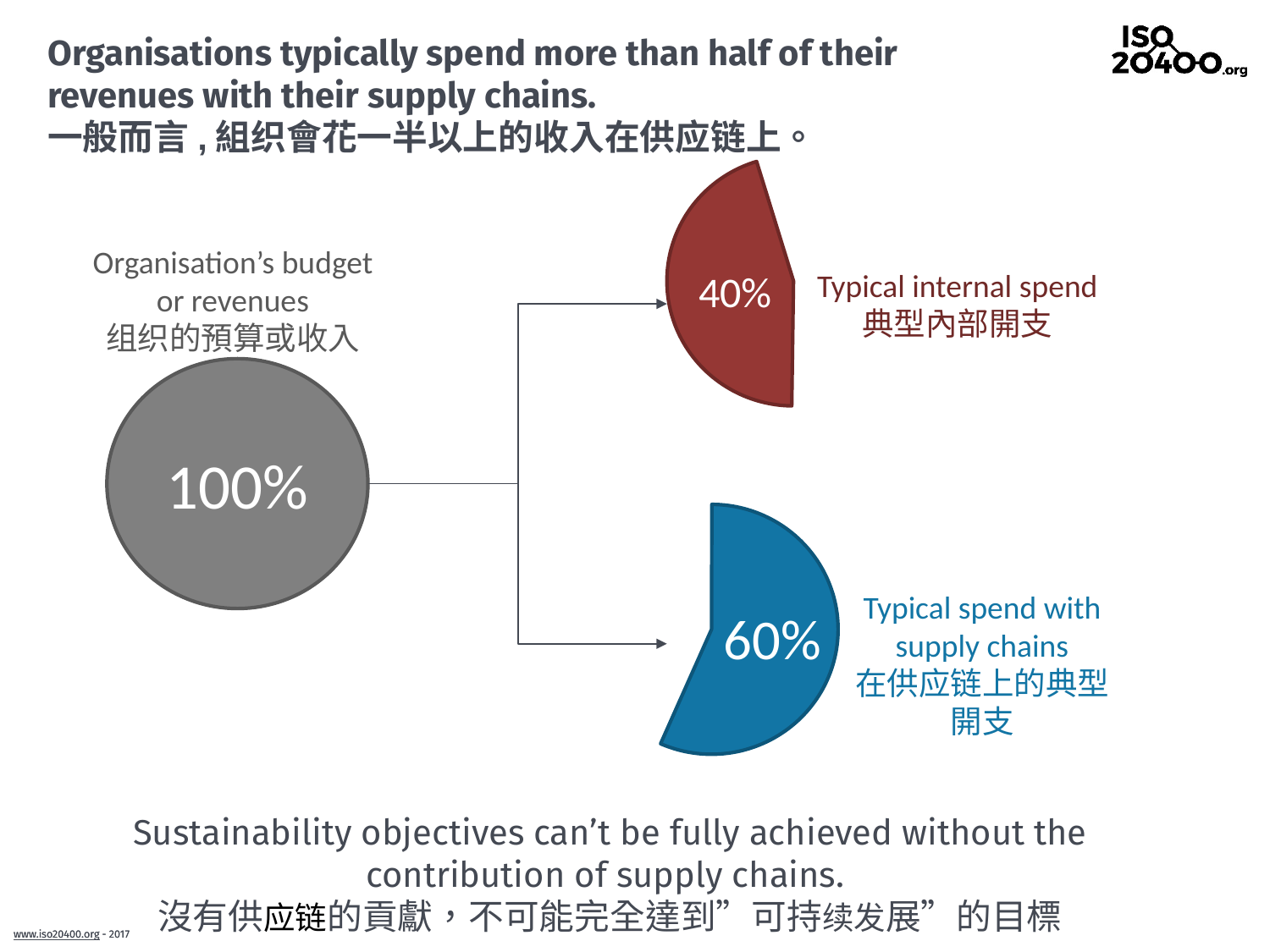

# Organisations typically spend more than half of their revenues with their supply chains. 一般而言,組织會花一半以上的收入在供应链上。

40%
Typical internal spend
典型內部開支
Organisation’s budget or revenues
组织的預算或收入

100%

Typical spend with supply chains
在供应链上的典型開支
60%
Sustainability objectives can’t be fully achieved without the contribution of supply chains.
沒有供应链的貢獻，不可能完全達到”可持续发展”的目標